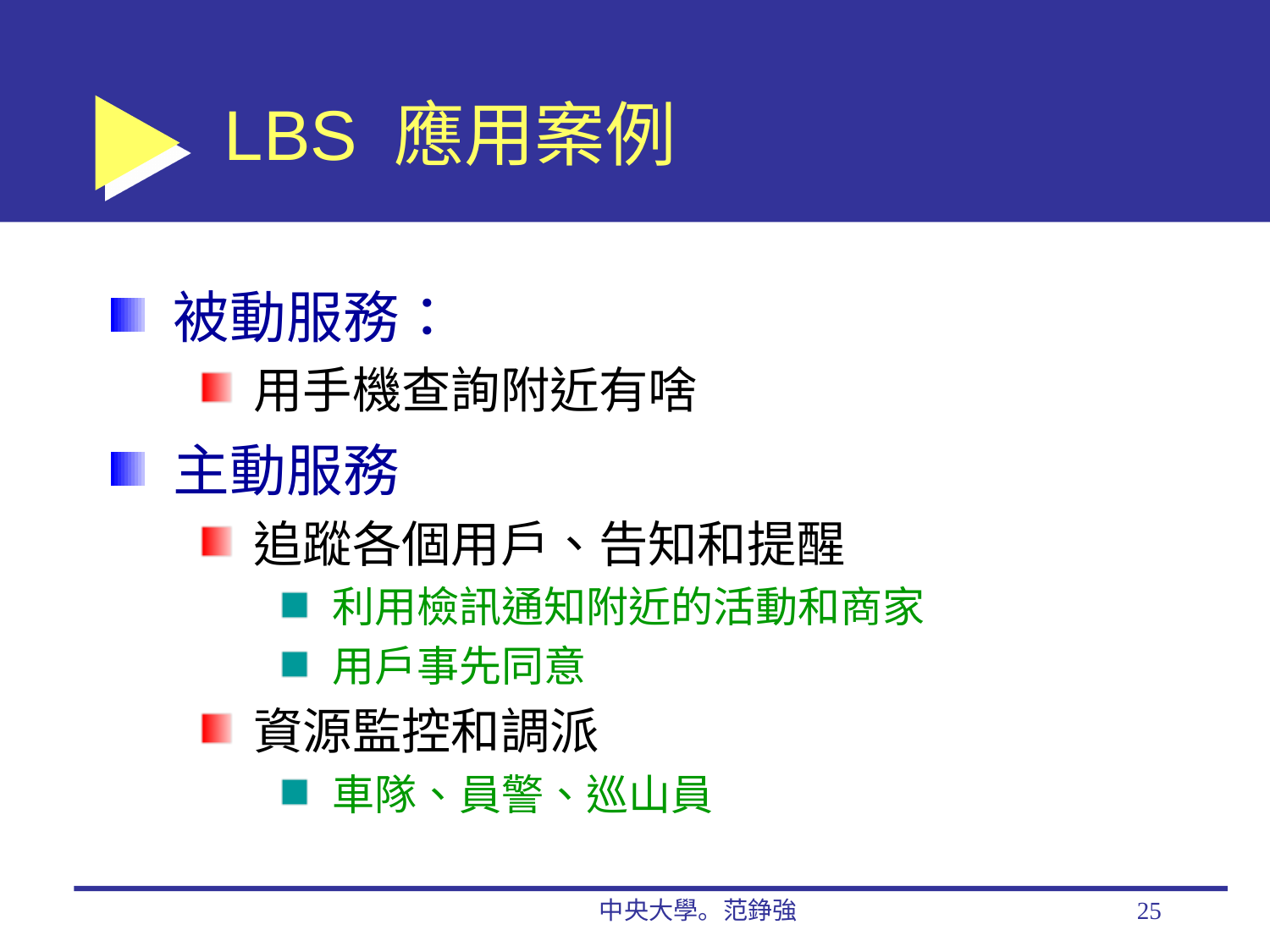

# LBS 應用案例
被動服務：
用手機查詢附近有啥
主動服務
追蹤各個用戶、告知和提醒
利用檢訊通知附近的活動和商家
用戶事先同意
資源監控和調派
車隊、員警、巡山員
中央大學。范錚強
25